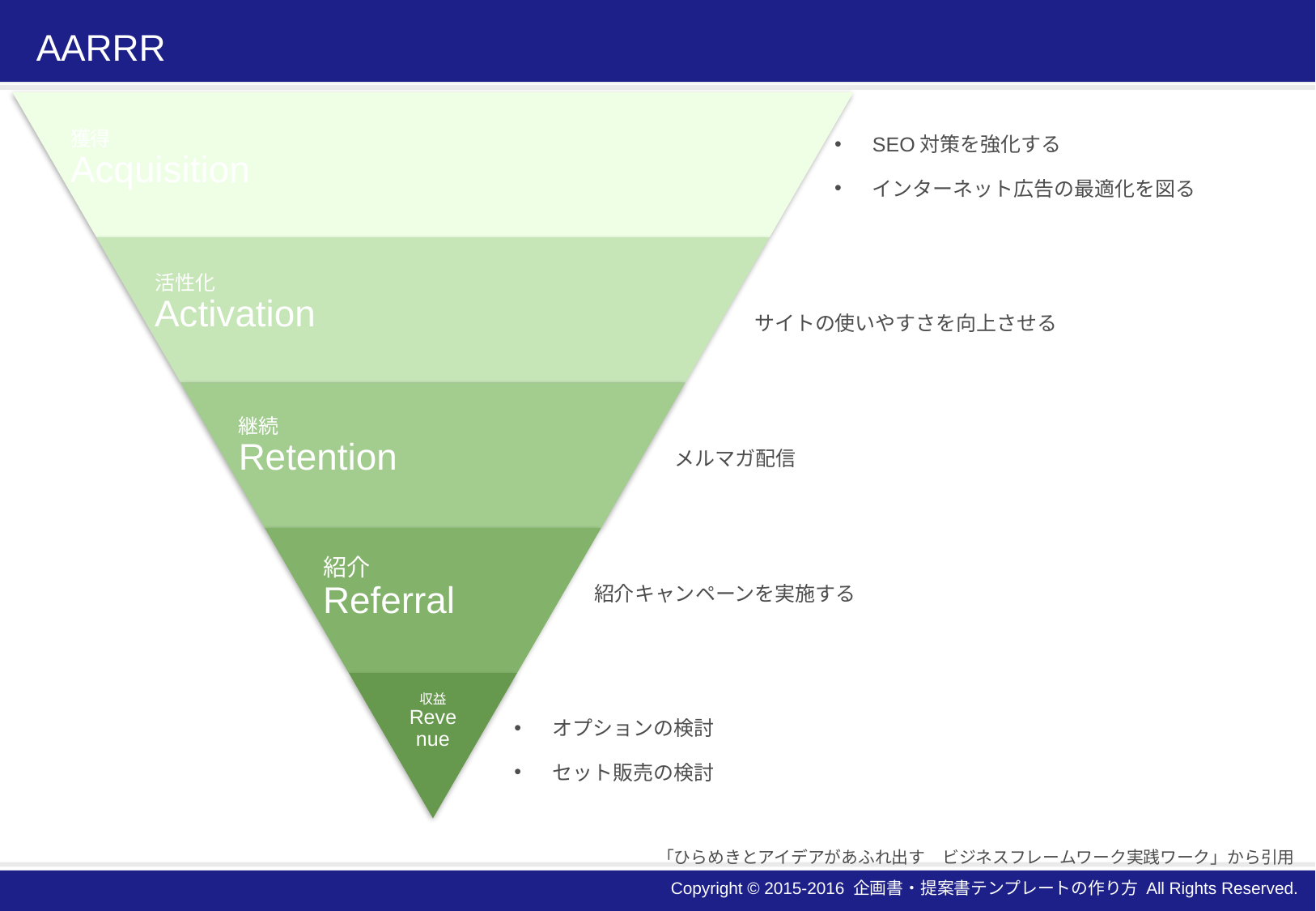

# AARRR
獲得
Acquisition
活性化
Activation
継続
Retention
紹介
Referral
収益
Revenue
SEO対策を強化する
インターネット広告の最適化を図る
サイトの使いやすさを向上させる

メルマガ配信
紹介キャンペーンを実施する
オプションの検討
セット販売の検討
「ひらめきとアイデアがあふれ出す　ビジネスフレームワーク実践ワーク」から引用